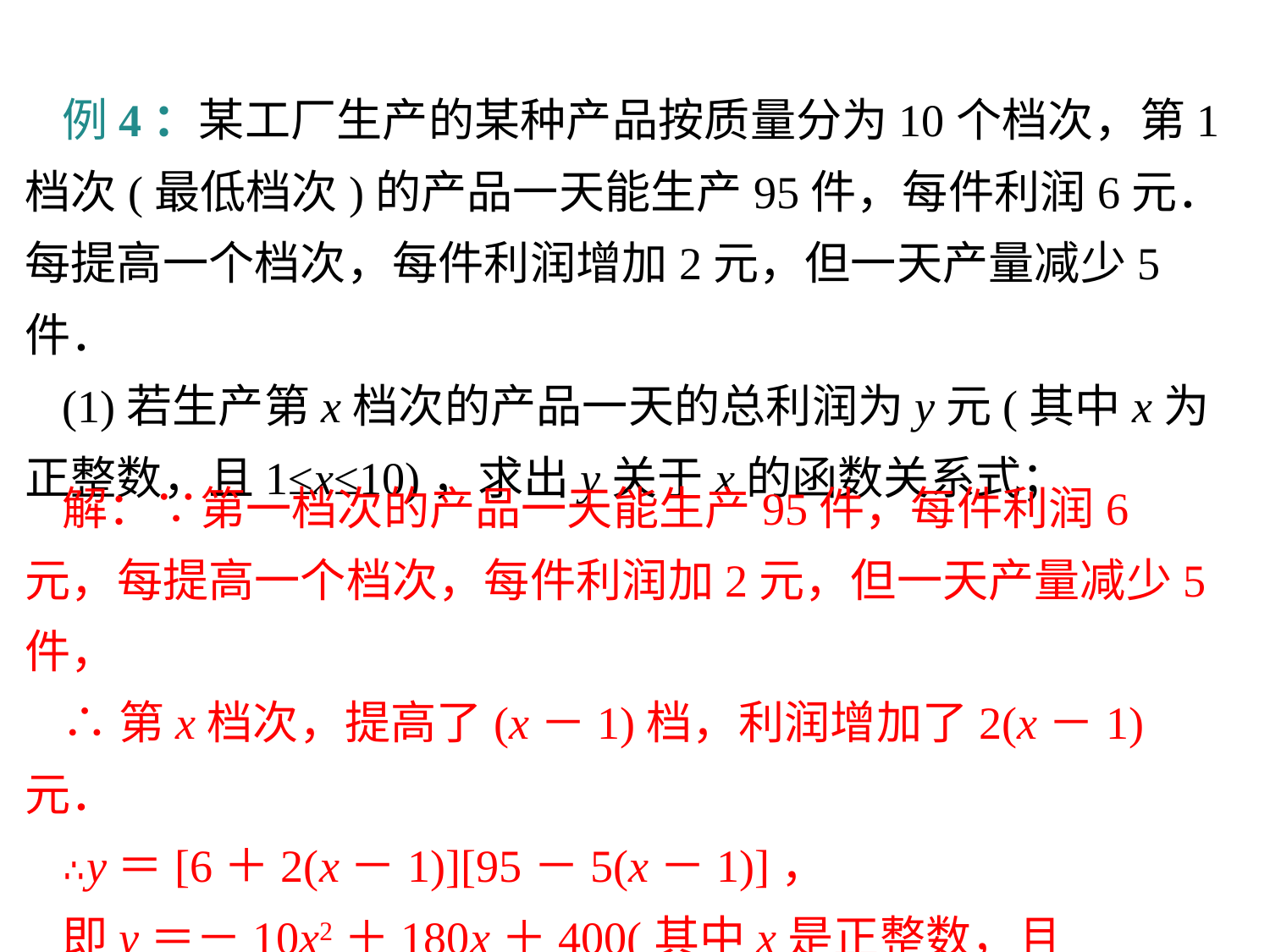

例4：某工厂生产的某种产品按质量分为10个档次，第1档次(最低档次)的产品一天能生产95件，每件利润6元．每提高一个档次，每件利润增加2元，但一天产量减少5件．
(1)若生产第x档次的产品一天的总利润为y元(其中x为正整数，且1≤x≤10)，求出y关于x的函数关系式；
解：∵第一档次的产品一天能生产95件，每件利润6元，每提高一个档次，每件利润加2元，但一天产量减少5件，
∴第x档次，提高了(x－1)档，利润增加了2(x－1)元．
∴y＝[6＋2(x－1)][95－5(x－1)]，
即y＝－10x2＋180x＋400(其中x是正整数，且1≤x≤10)；